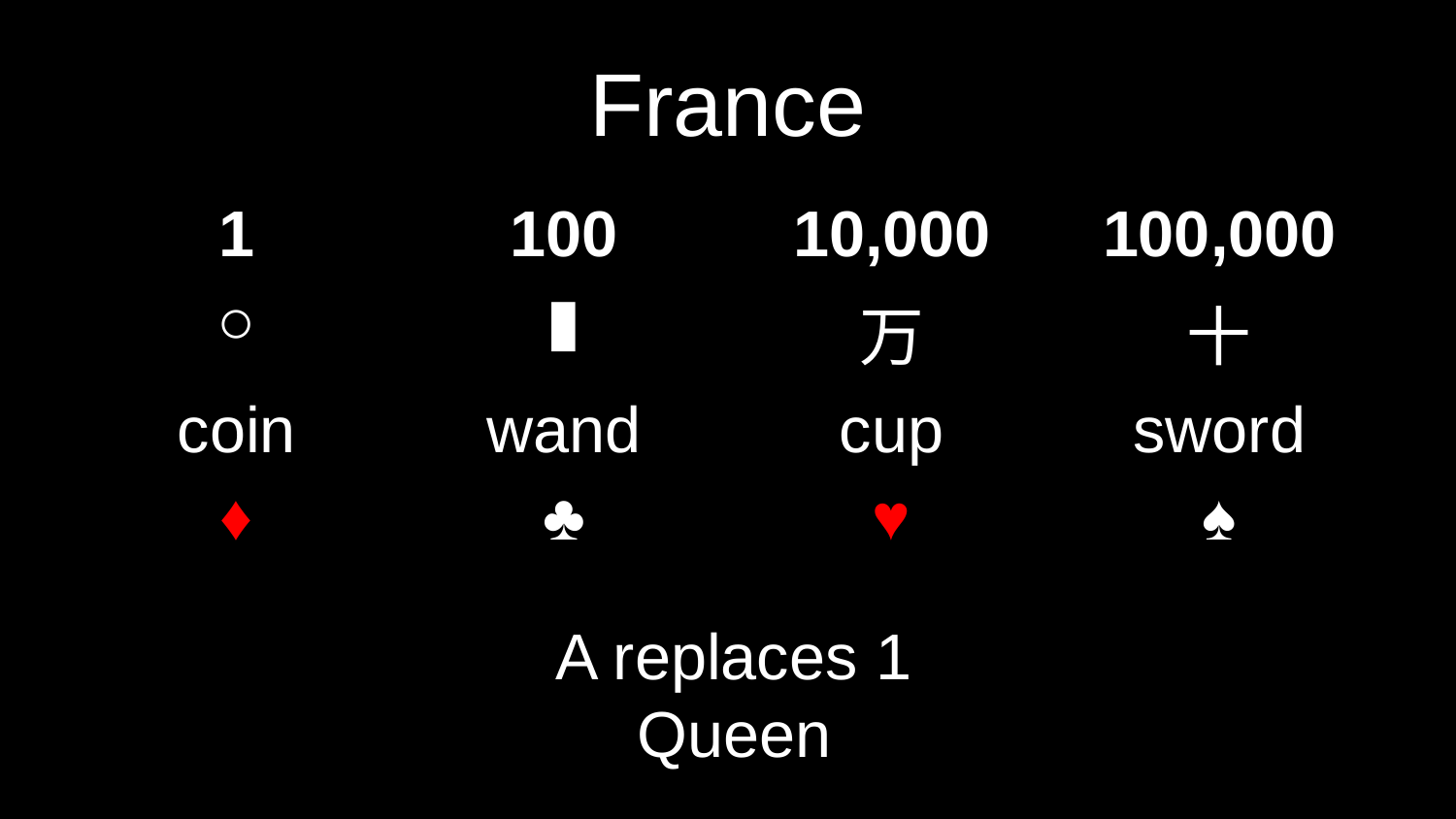

# France
| 1 | 100 | 10,000 | 100,000 |
| --- | --- | --- | --- |
| ○ | ▮ | 万 | 十 |
| coin | wand | cup | sword |
| ♦ | ♣ | ♥ | ♠ |

A replaces 1
Queen